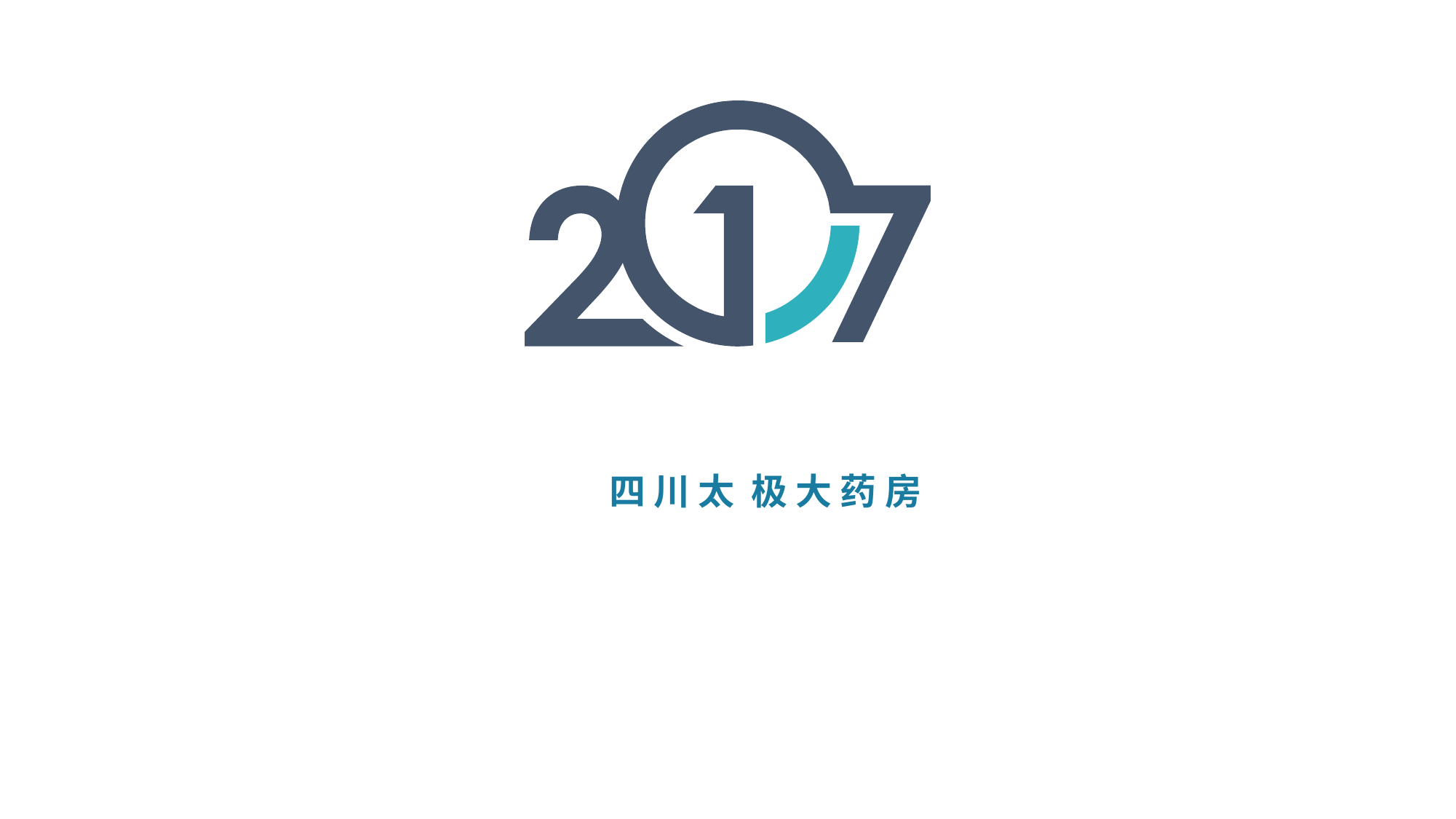

四 川 太  极 大 药 房